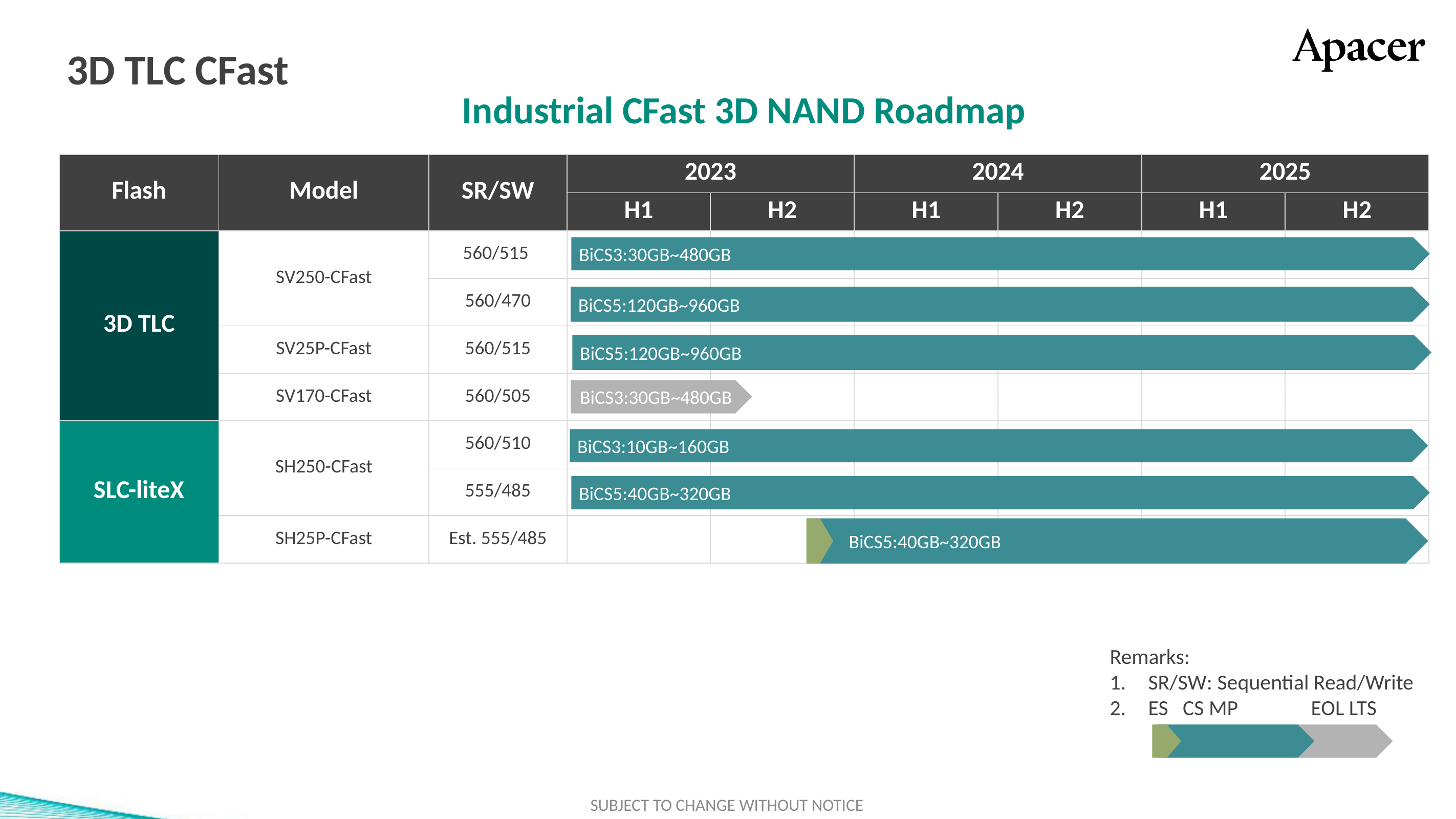

# 3D TLC CFast
Industrial CFast 3D NAND Roadmap
| Flash | Model | SR/SW | 2023 |  | 2024 |  | 2025 |  |
| --- | --- | --- | --- | --- | --- | --- | --- | --- |
|  |  |  | H1 | H2 | H1 | H2 | H1 | H2 |
| 3D TLC | SV250-CFast | 560/515 |  |  |  |  |  |  |
|  |  | 560/470 |  |  |  |  |  |  |
|  | SV25P-CFast | 560/515 |  |  |  |  |  |  |
|  | SV170-CFast | 560/505 |  |  |  |  |  |  |
| SLC-liteX | SH250-CFast | 560/510 |  |  |  |  |  |  |
|  |  | 555/485 |  |  |  |  |  |  |
|  | SH25P-CFast | Est. 555/485 |  |  |  |  |  |  |
標準色
附屬
配色
3D TLC
2D MLC
SLC-lite
SLC
類工

SLC-liteX

BiCS3:30GB~480GB
BiCS5:120GB~960GB
BiCS5:120GB~960GB

BiCS3:30GB~480GB
BiCS3:10GB~160GB
BiCS5:40GB~320GB
        BiCS5:40GB~320GB

Remarks:
SR/SW: Sequential Read/Write
ES   CS MP               EOL LTS